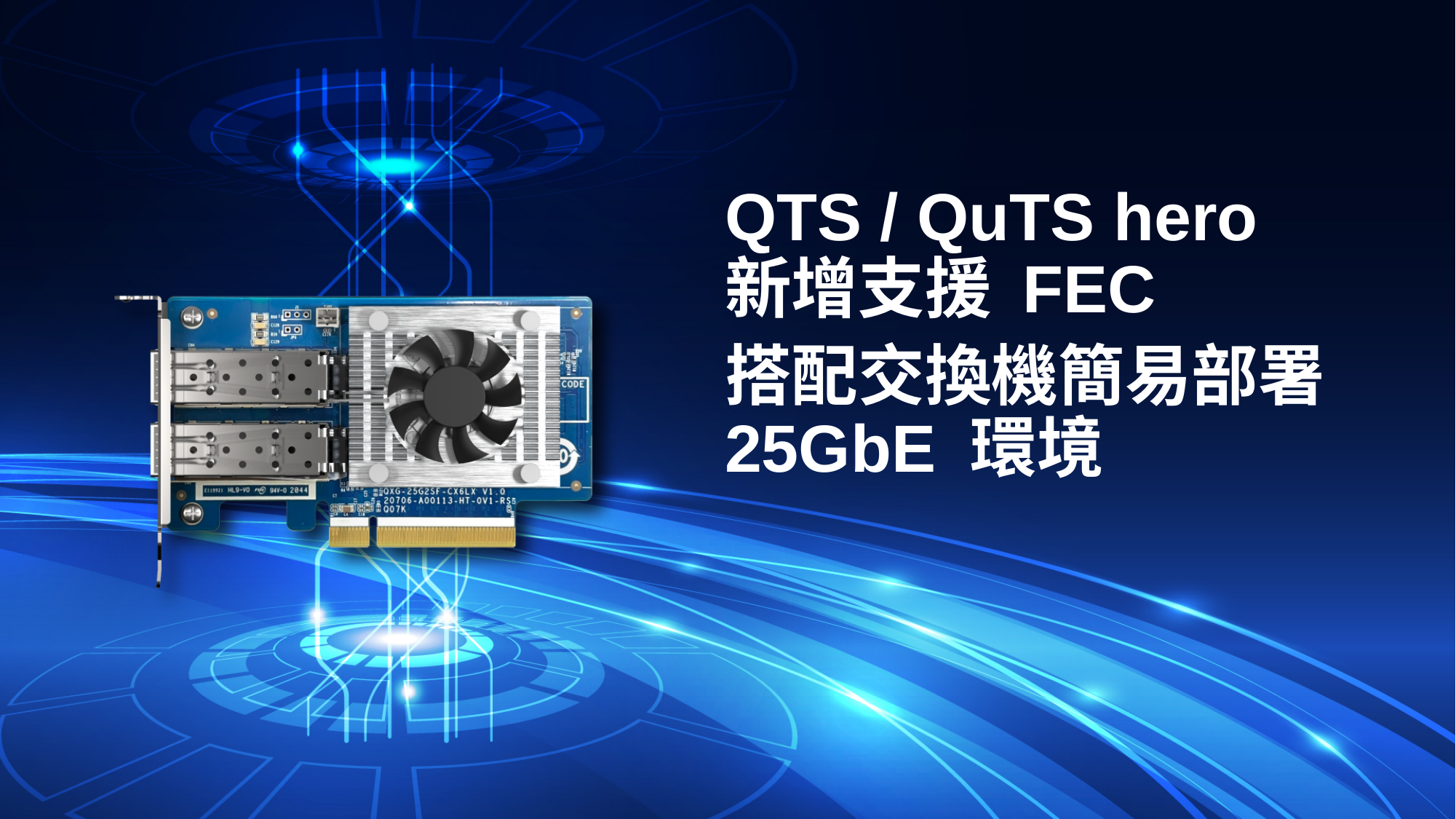

OK
QTS / QuTS hero 新增支援 FEC
搭配交換機簡易部署 25GbE 環境